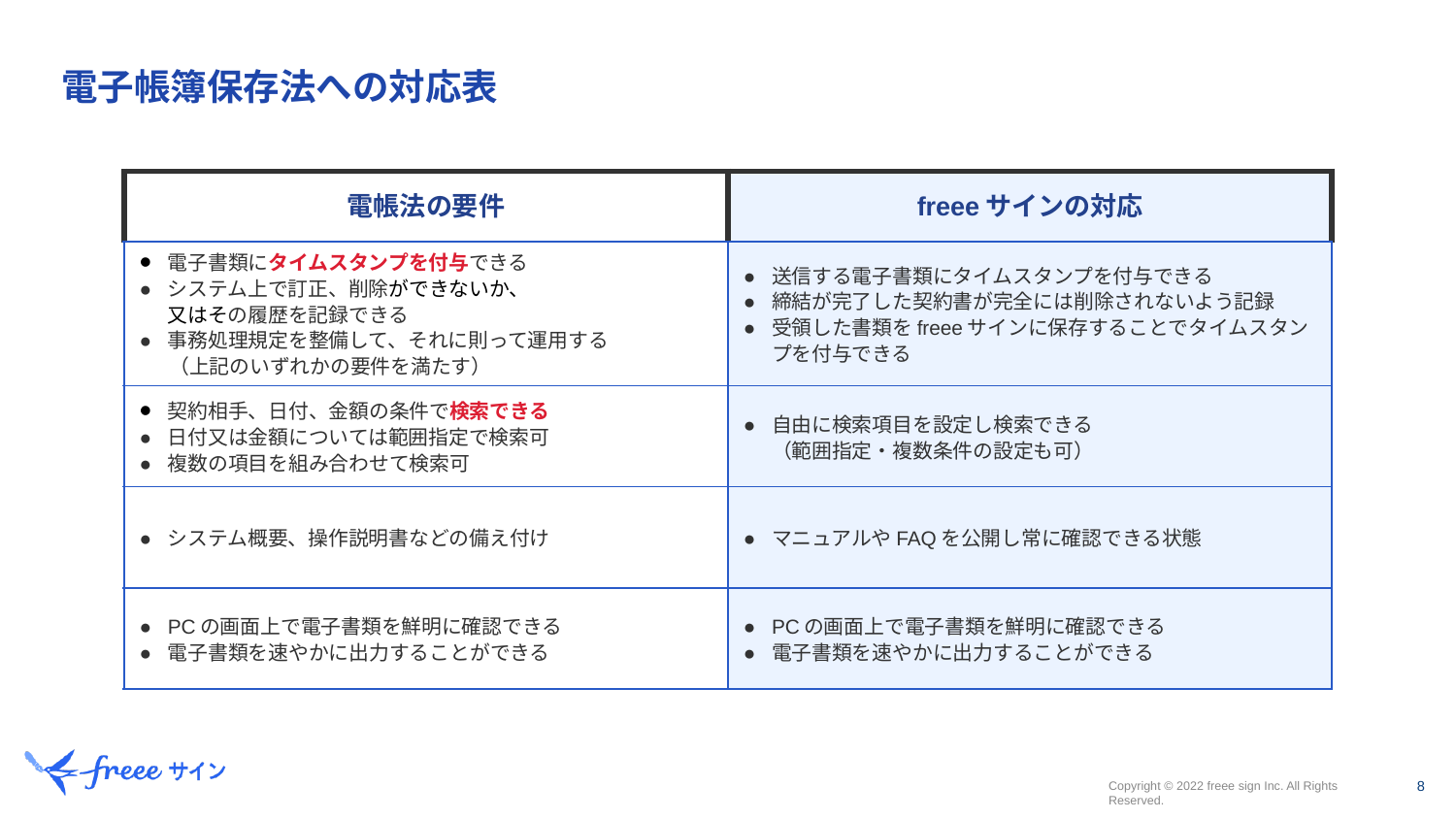

電子帳簿保存法への対応表
| 電帳法の要件 | freeeサインの対応 |
| --- | --- |
| 電子書類にタイムスタンプを付与できる システム上で訂正、削除ができないか、 又はその履歴を記録できる 事務処理規定を整備して、それに則って運用する （上記のいずれかの要件を満たす） | 送信する電子書類にタイムスタンプを付与できる 締結が完了した契約書が完全には削除されないよう記録 受領した書類をfreeeサインに保存することでタイムスタンプを付与できる |
| 契約相手、日付、金額の条件で検索できる 日付又は金額については範囲指定で検索可 複数の項目を組み合わせて検索可 | 自由に検索項目を設定し検索できる （範囲指定・複数条件の設定も可） |
| システム概要、操作説明書などの備え付け | マニュアルやFAQを公開し常に確認できる状態 |
| PCの画面上で電子書類を鮮明に確認できる 電子書類を速やかに出力することができる | PCの画面上で電子書類を鮮明に確認できる 電子書類を速やかに出力することができる |